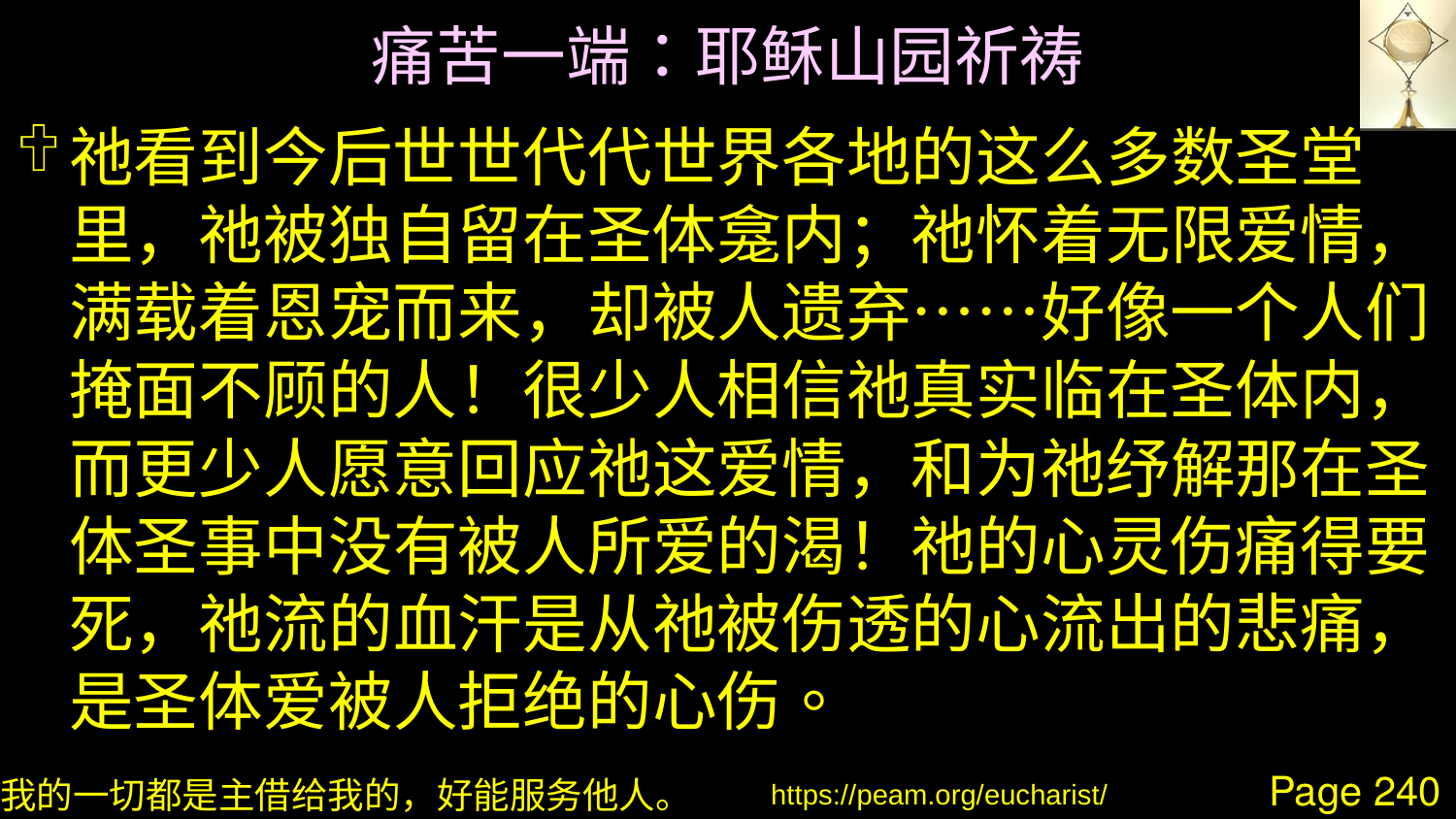

# 痛苦一端：耶稣山园祈祷
祂看到今后世世代代世界各地的这么多数圣堂里，祂被独自留在圣体龛内；祂怀着无限爱情，满载着恩宠而来，却被人遗弃……好像一个人们掩面不顾的人！很少人相信祂真实临在圣体内，而更少人愿意回应祂这爱情，和为祂纾解那在圣体圣事中没有被人所爱的渴！祂的心灵伤痛得要死，祂流的血汗是从祂被伤透的心流出的悲痛，是圣体爱被人拒绝的心伤。